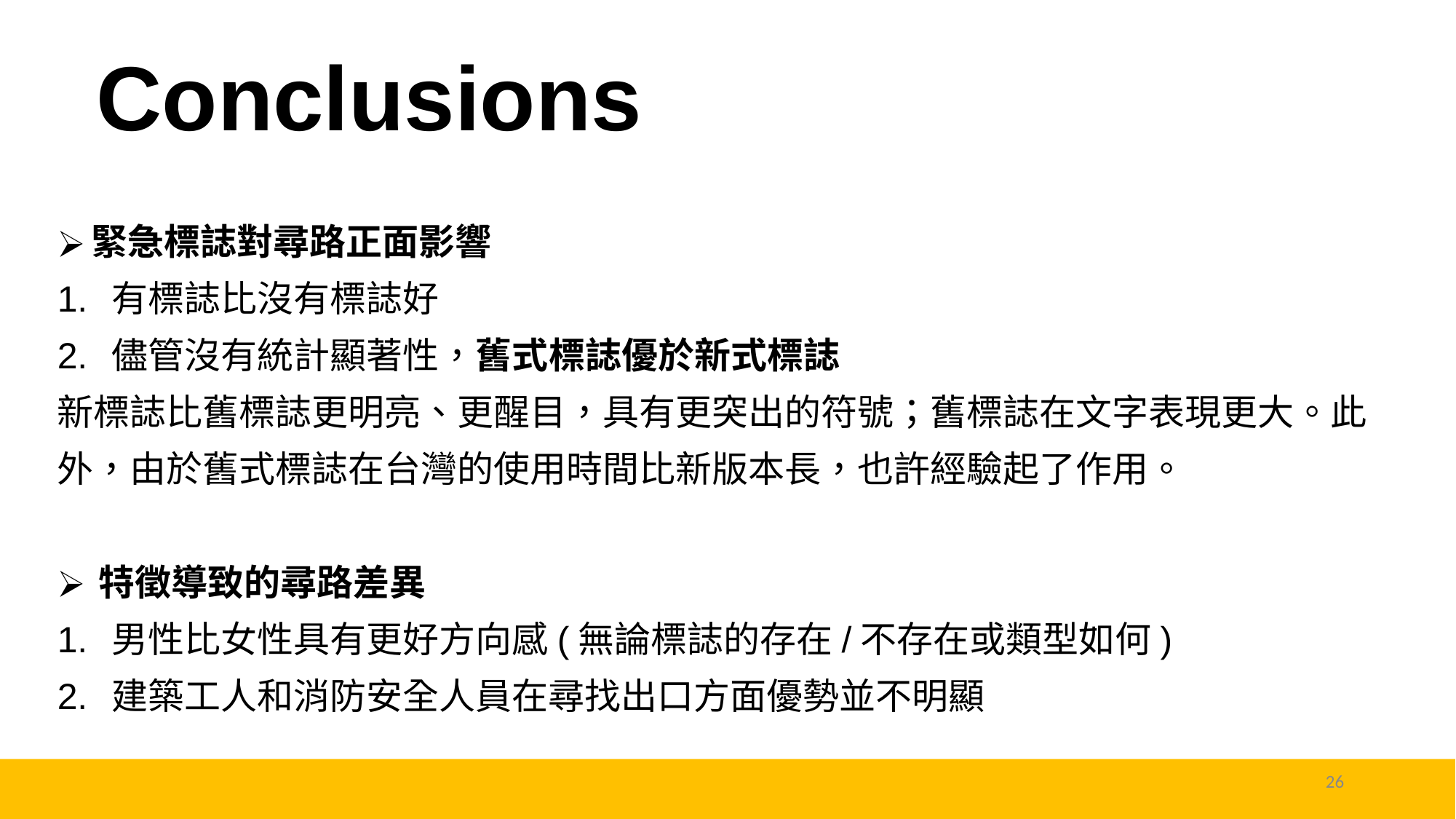

Conclusions
緊急標誌對尋路正面影響
有標誌比沒有標誌好
儘管沒有統計顯著性，舊式標誌優於新式標誌
新標誌比舊標誌更明亮、更醒目，具有更突出的符號；舊標誌在文字表現更大。此外，由於舊式標誌在台灣的使用時間比新版本長，也許經驗起了作用。

特徵導致的尋路差異
男性比女性具有更好方向感(無論標誌的存在/不存在或類型如何)
建築工人和消防安全人員在尋找出口方面優勢並不明顯

26